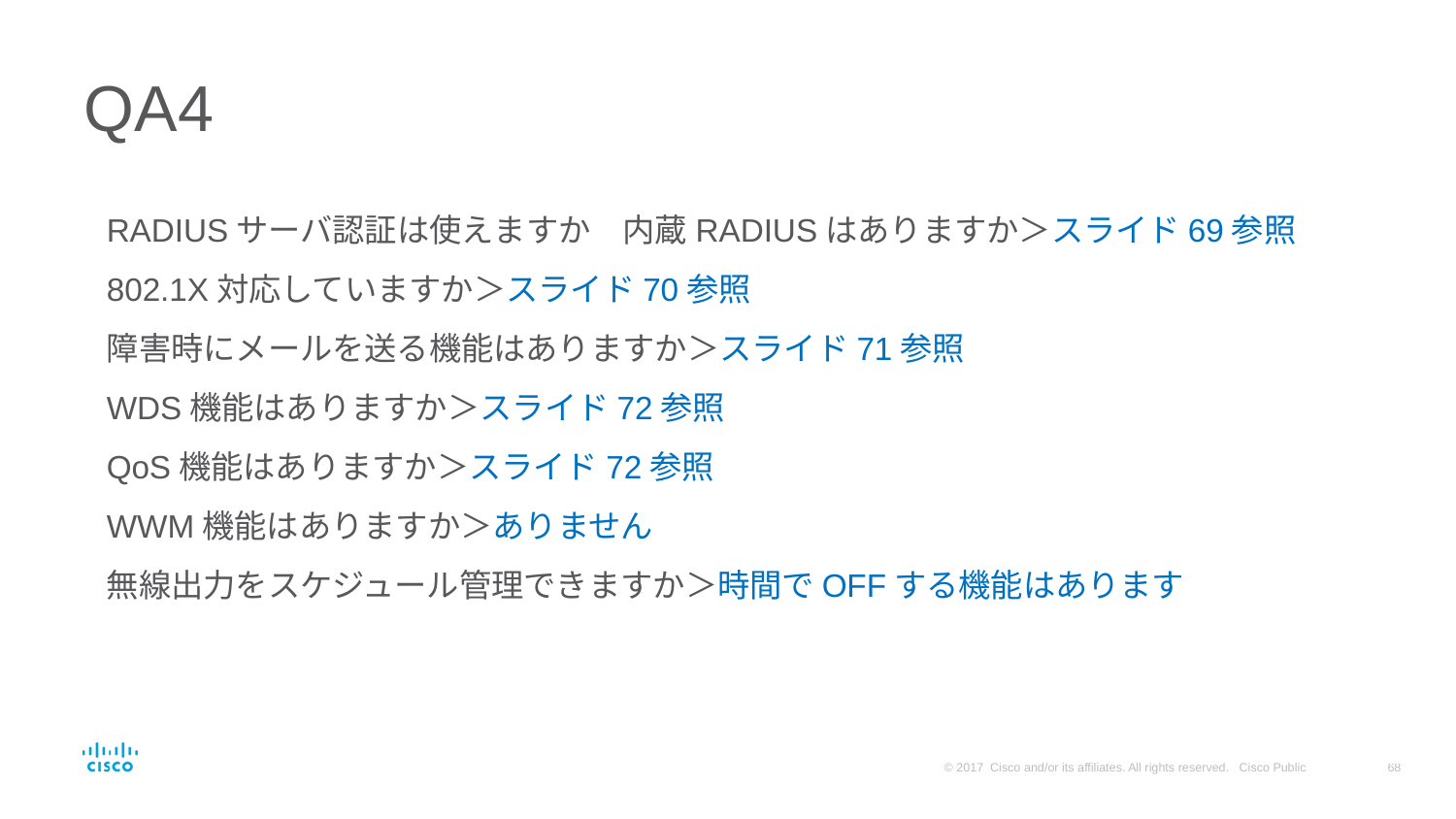

# QA4
RADIUSサーバ認証は使えますか　内蔵RADIUSはありますか＞スライド69参照
802.1X対応していますか＞スライド70参照
障害時にメールを送る機能はありますか＞スライド71参照
WDS機能はありますか＞スライド72参照
QoS機能はありますか＞スライド72参照
WWM機能はありますか＞ありません
無線出力をスケジュール管理できますか＞時間でOFFする機能はあります